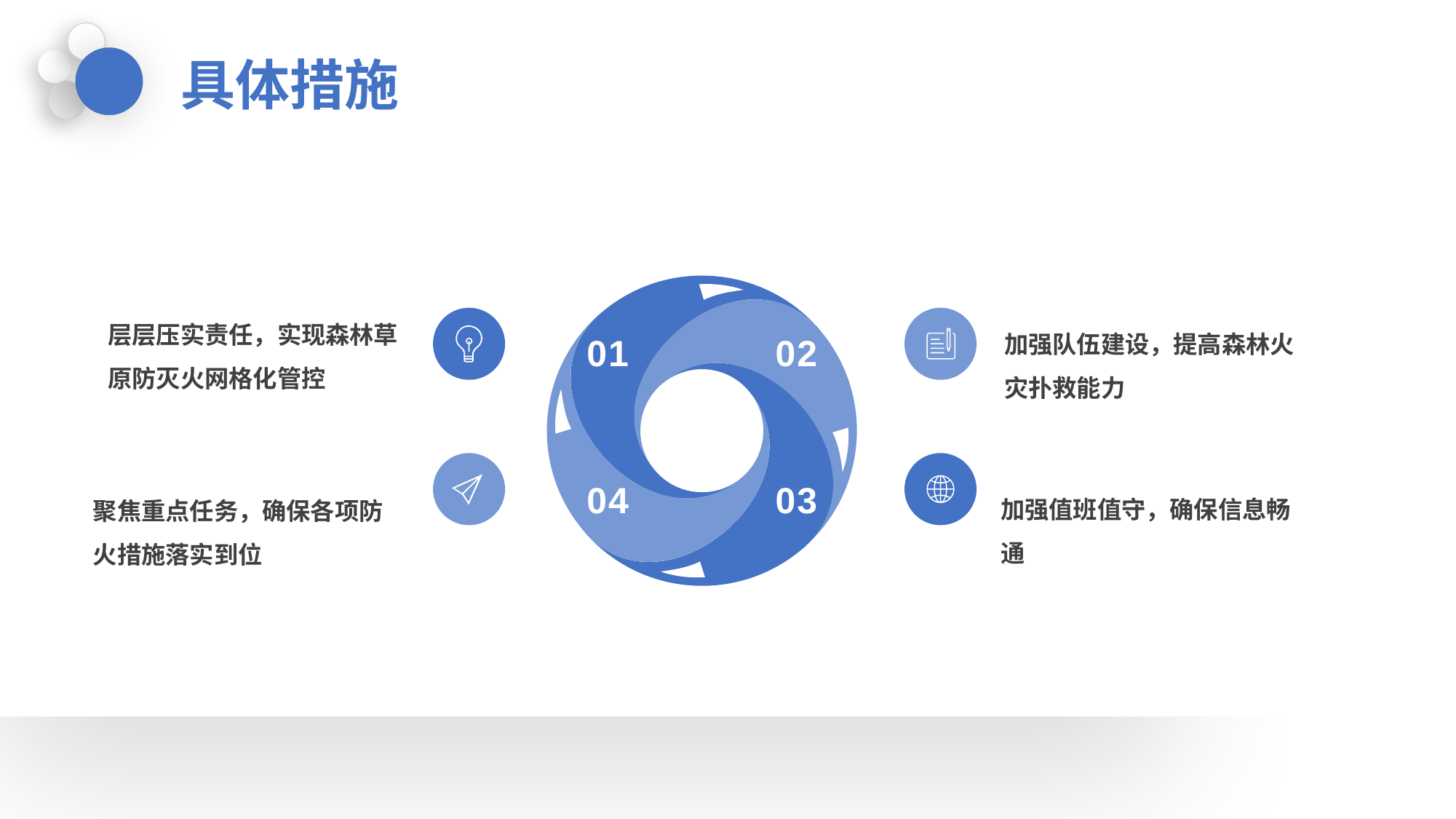

具体措施

01
02

04
03
层层压实责任，实现森林草原防灭火网格化管控
加强队伍建设，提高森林火灾扑救能力
加强值班值守，确保信息畅通
聚焦重点任务，确保各项防火措施落实到位